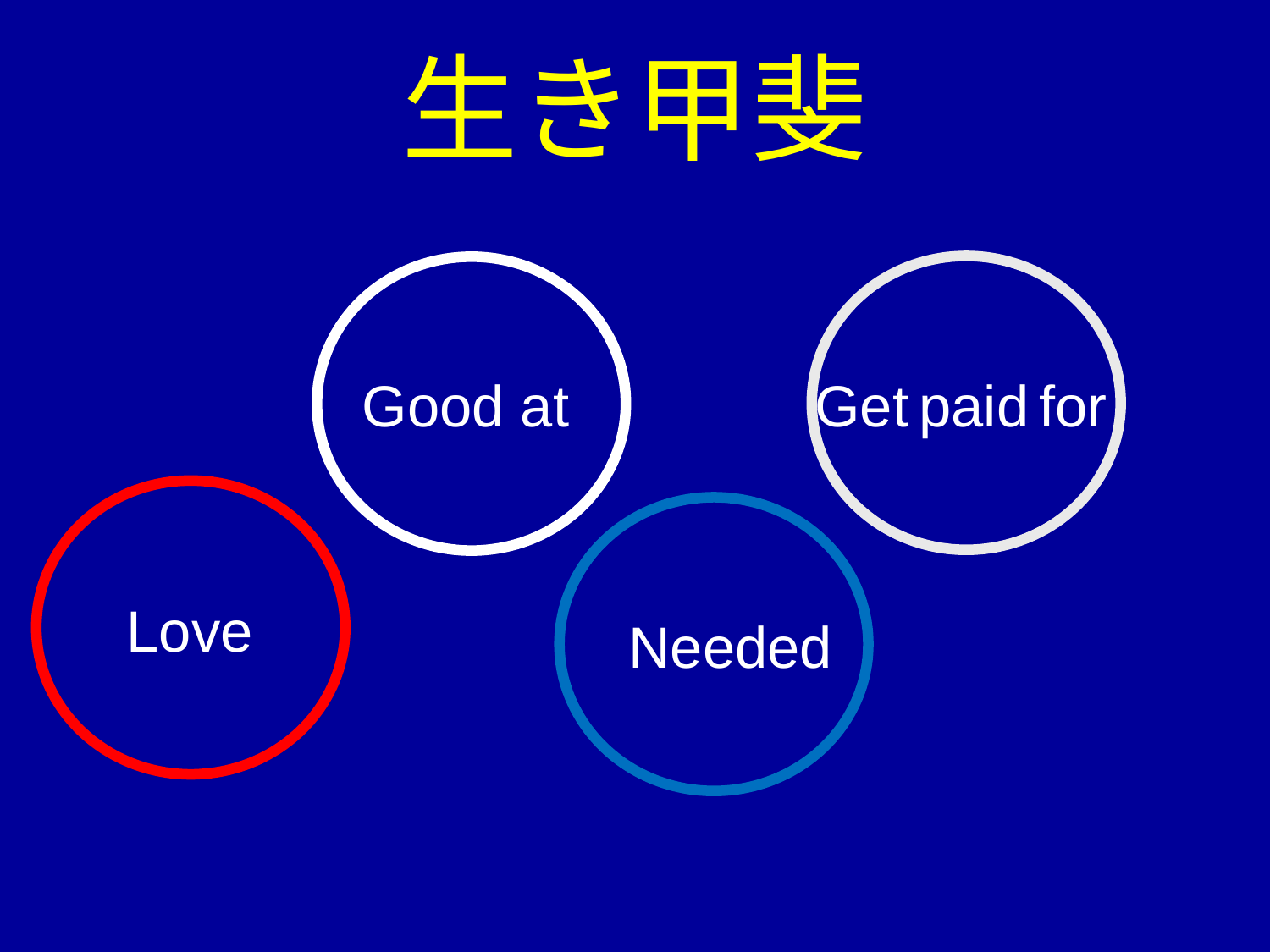

生き甲斐

Get paid for

Good at

Love

Needed